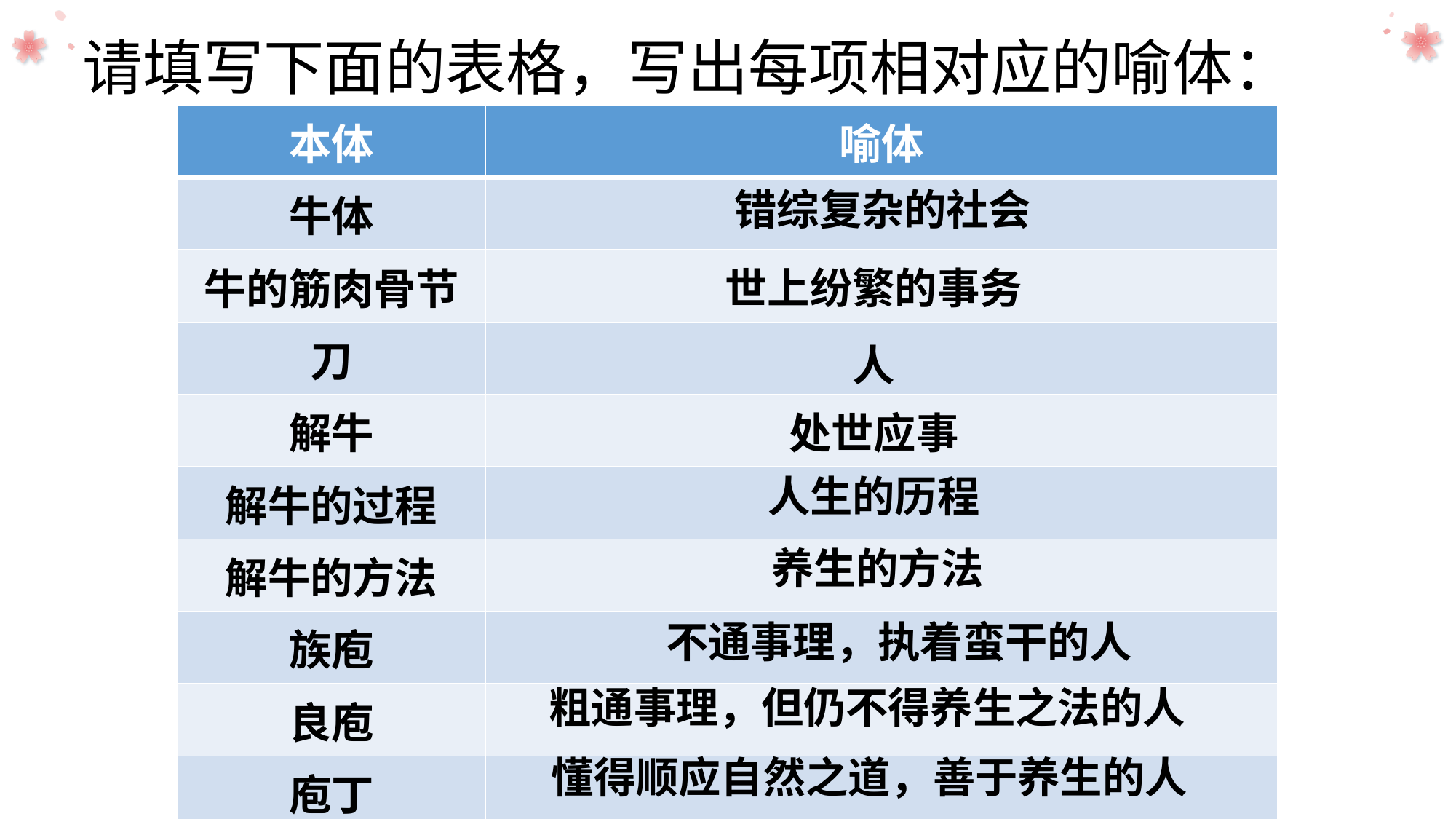

请填写下面的表格，写出每项相对应的喻体：
| 本体 | 喻体 |
| --- | --- |
| 牛体 |  |
| 牛的筋肉骨节 |  |
| 刀 |  |
| 解牛 |  |
| 解牛的过程 |  |
| 解牛的方法 |  |
| 族庖 |  |
| 良庖 |  |
| 庖丁 |  |
错综复杂的社会
世上纷繁的事务
人
处世应事
人生的历程
养生的方法
不通事理，执着蛮干的人
粗通事理，但仍不得养生之法的人

懂得顺应自然之道，善于养生的人